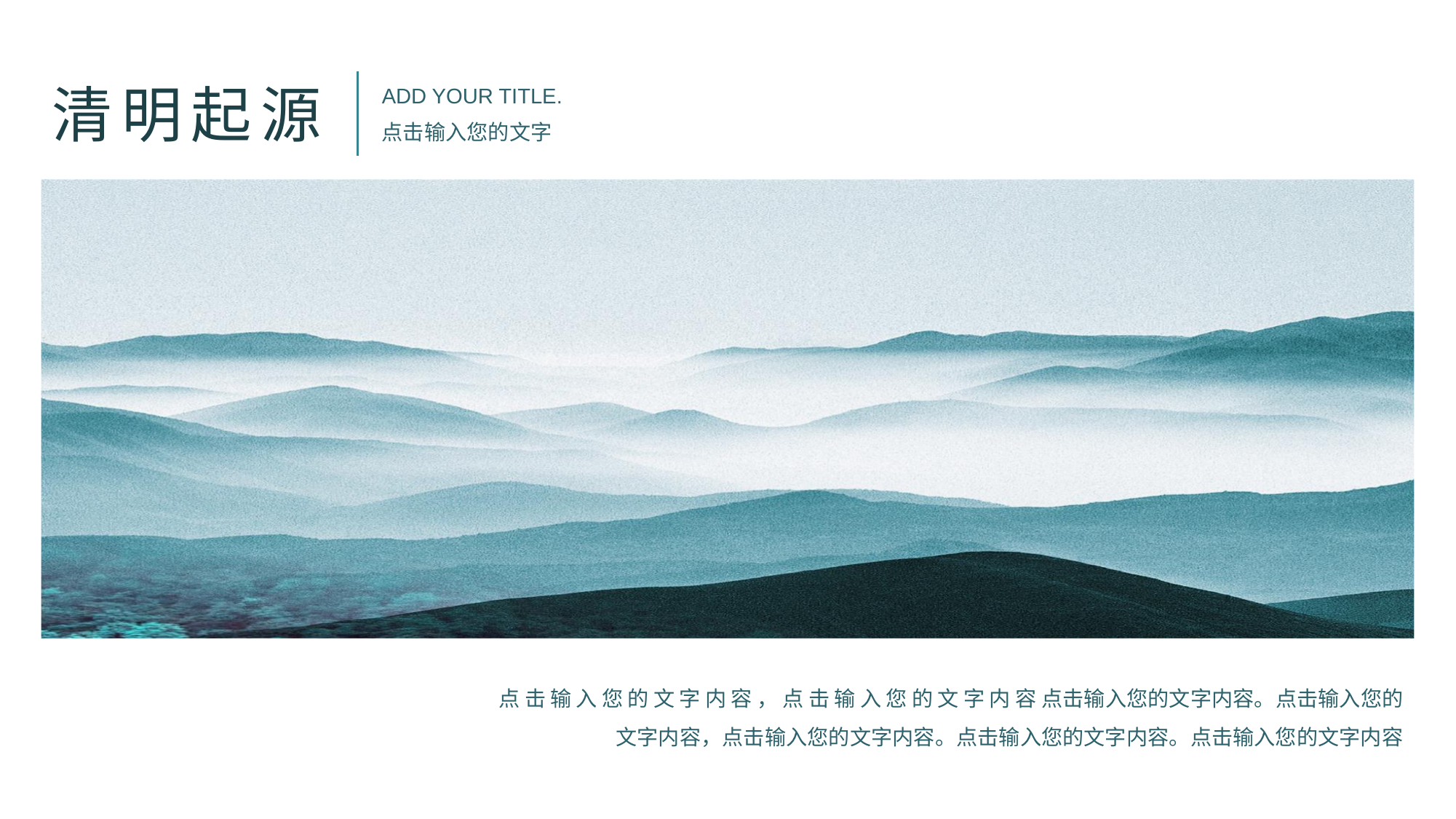

清明起源
ADD YOUR TITLE.
点击输入您的文字

点击输入您的文字内容，点击输入您的文字内容点击输入您的文字内容。点击输入您的文字内容，点击输入您的文字内容。点击输入您的文字内容。点击输入您的文字内容